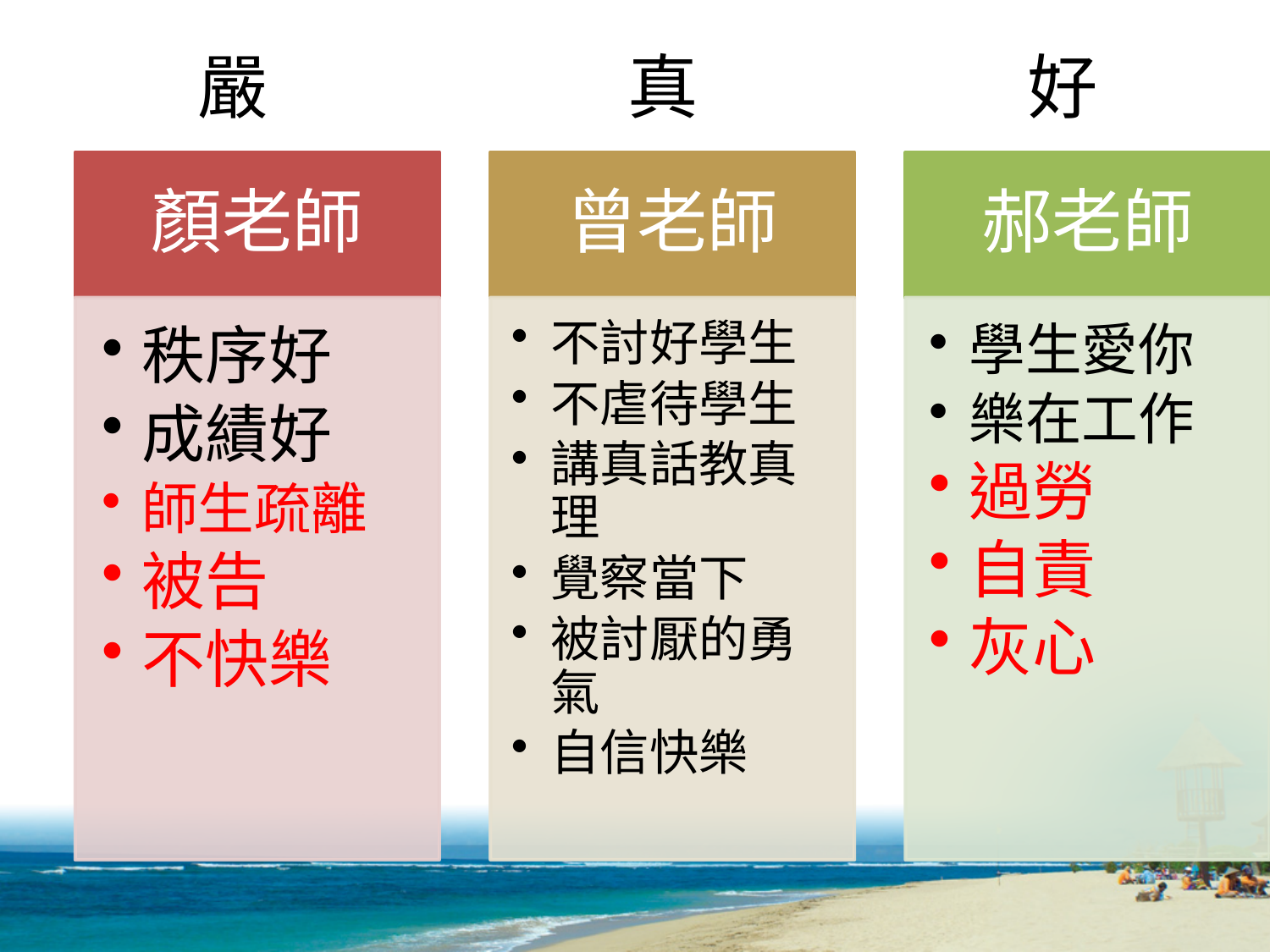

嚴
真
好
顏老師
秩序好
成績好
師生疏離
被告
不快樂
曾老師
不討好學生
不虐待學生
講真話教真理
覺察當下
被討厭的勇氣
自信快樂
郝老師
學生愛你
樂在工作
過勞
自責
灰心